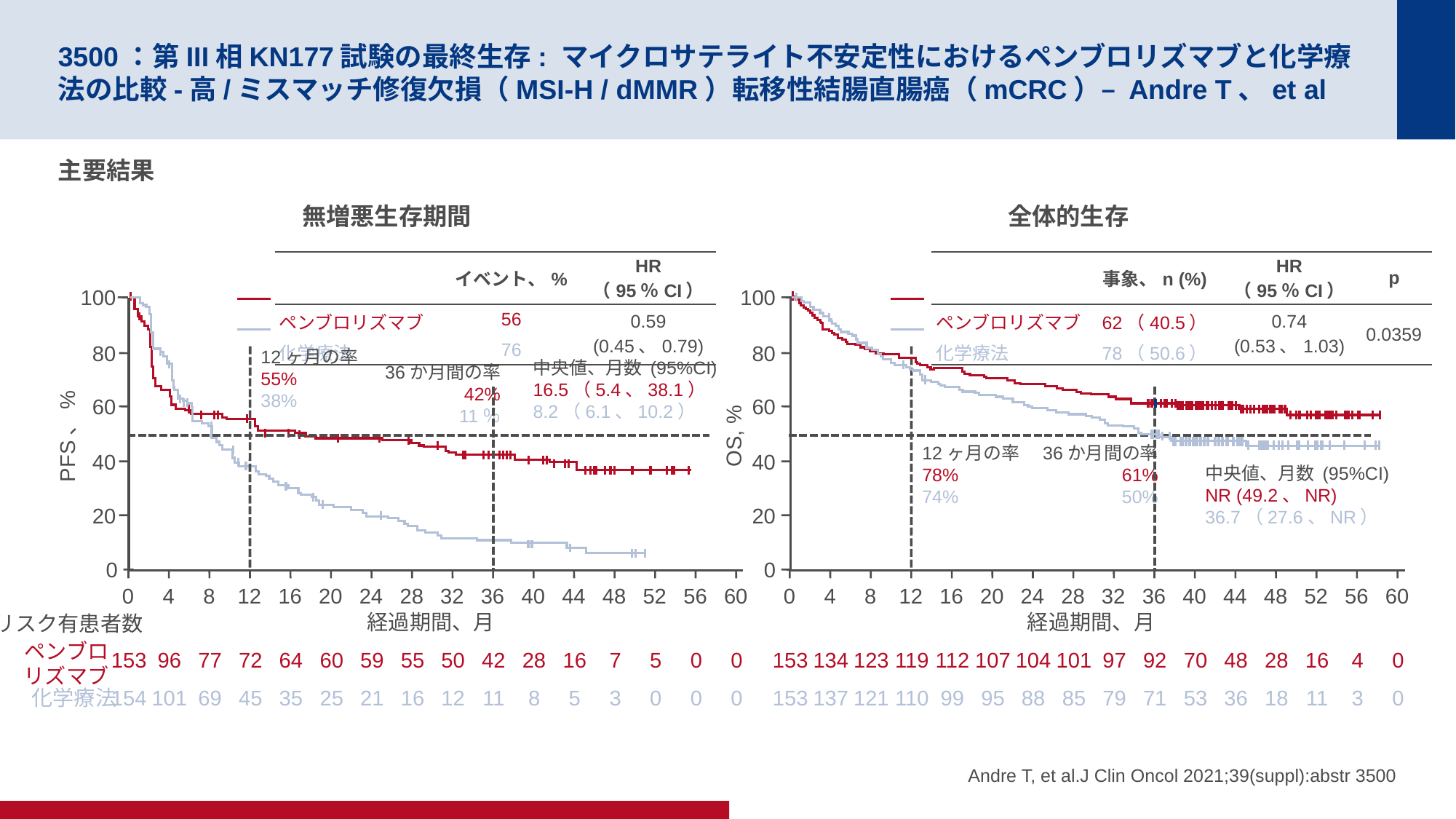

# 3500：第III相KN177試験の最終生存: マイクロサテライト不安定性におけるペンブロリズマブと化学療法の比較-高/ミスマッチ修復欠損（MSI-H / dMMR）転移性結腸直腸癌（mCRC）– Andre T、et al
主要結果
無増悪生存期間
全体的生存
|  | イベント、% | HR （95％CI） |
| --- | --- | --- |
| ペンブロリズマブ | 56 | 0.59 (0.45、0.79) |
| 化学療法 | 76 |  |
|  | 事象、n (%) | HR （95％CI） | p |
| --- | --- | --- | --- |
| ペンブロリズマブ | 62（40.5） | 0.74 (0.53、1.03) | 0.0359 |
| 化学療法 | 78（50.6） |  |  |
100

80

60

PFS、%
40

20

0

12ヶ月の率
55%
38%
中央値、月数 (95%CI)
16.5（5.4、38.1）
8.2（6.1、10.2）
36か月間の率
42%
11％

0
4
8
12
16
20
24
28
32
36
40
44
48
52
56
60
経過期間、月
リスク有患者数
ペンブロリズマブ
153
96
77
72
64
60
59
55
50
42
28
16
7
5
0
0
化学療法
154
101
69
45
35
25
21
16
12
11
8
5
3
0
0
0
100

80

60

OS, %
40

20

0

12ヶ月の率
78%
74%
36か月間の率
61%
50%
中央値、月数 (95%CI)
NR (49.2、NR)
36.7（27.6、NR）

0
4
8
12
16
20
24
28
32
36
40
44
48
52
56
60
経過期間、月
153
134
123
119
112
107
104
101
97
92
70
48
28
16
4
0
153
137
121
110
99
95
88
85
79
71
53
36
18
11
3
0
Andre T, et al.J Clin Oncol 2021;39(suppl):abstr 3500